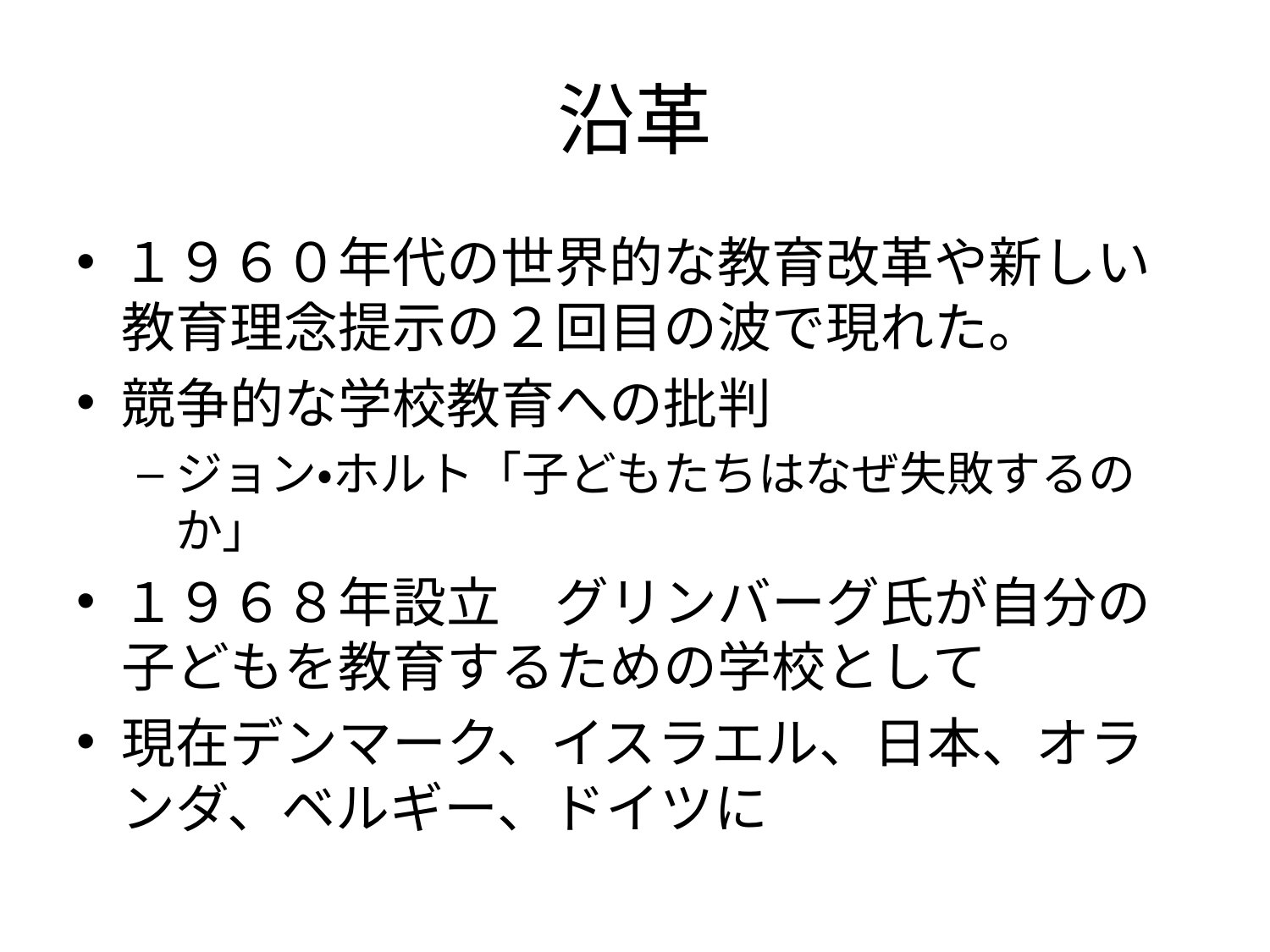

# 沿革
１９６０年代の世界的な教育改革や新しい教育理念提示の２回目の波で現れた。
競争的な学校教育への批判
ジョン・ホルト「子どもたちはなぜ失敗するのか」
１９６８年設立　グリンバーグ氏が自分の子どもを教育するための学校として
現在デンマーク、イスラエル、日本、オランダ、ベルギー、ドイツに